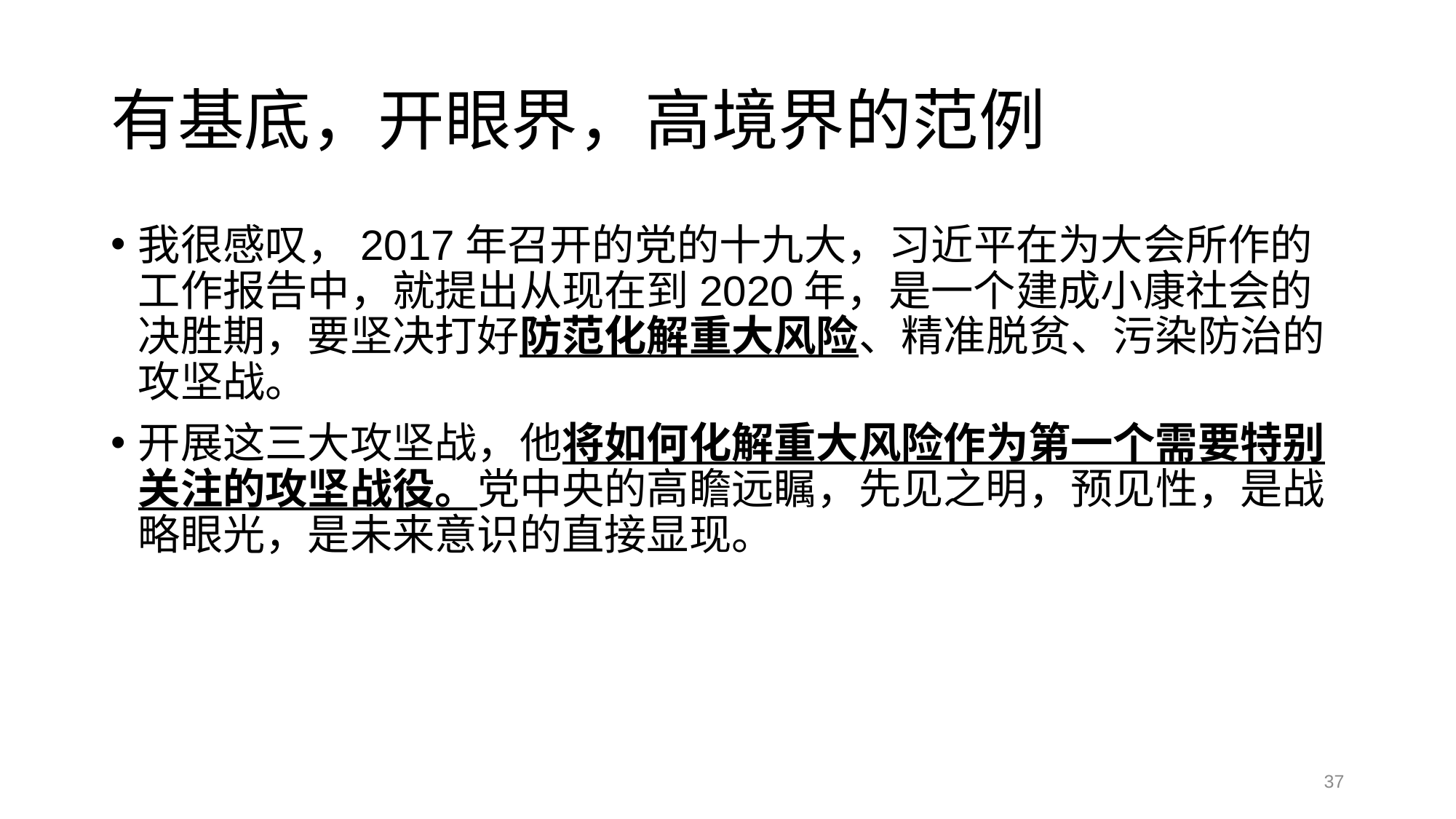

# 有基底，开眼界，高境界的范例
我很感叹，2017年召开的党的十九大，习近平在为大会所作的工作报告中，就提出从现在到2020年，是一个建成小康社会的决胜期，要坚决打好防范化解重大风险、精准脱贫、污染防治的攻坚战。
开展这三大攻坚战，他将如何化解重大风险作为第一个需要特别关注的攻坚战役。党中央的高瞻远瞩，先见之明，预见性，是战略眼光，是未来意识的直接显现。

37